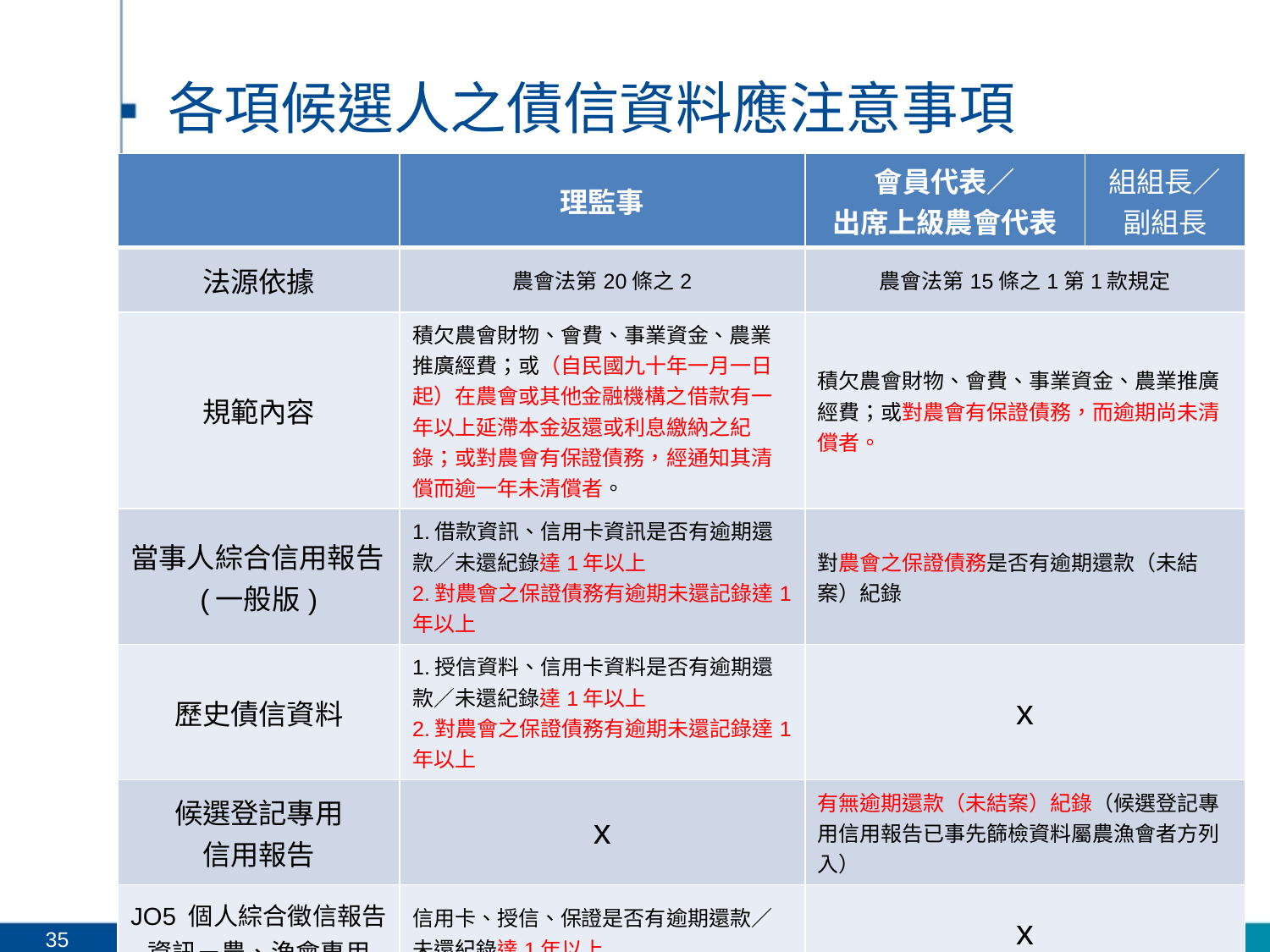

# 各項候選人之債信資料應注意事項
|  | 理監事 | 會員代表／ 出席上級農會代表 | 組組長／ 副組長 |
| --- | --- | --- | --- |
| 法源依據 | 農會法第20條之2 | 農會法第15條之1第1款規定 |  |
| 規範內容 | 積欠農會財物、會費、事業資金、農業推廣經費；或（自民國九十年一月一日起）在農會或其他金融機構之借款有一年以上延滯本金返還或利息繳納之紀錄；或對農會有保證債務，經通知其清償而逾一年未清償者。 | 積欠農會財物、會費、事業資金、農業推廣經費；或對農會有保證債務，而逾期尚未清償者。 |  |
| 當事人綜合信用報告(一般版) | 1.借款資訊、信用卡資訊是否有逾期還款／未還紀錄達1年以上 2.對農會之保證債務有逾期未還記錄達1年以上 | 對農會之保證債務是否有逾期還款（未結案）紀錄 |  |
| 歷史債信資料 | 1.授信資料、信用卡資料是否有逾期還款／未還紀錄達1年以上 2.對農會之保證債務有逾期未還記錄達1年以上 | x |  |
| 候選登記專用 信用報告 | x | 有無逾期還款（未結案）紀錄（候選登記專用信用報告已事先篩檢資料屬農漁會者方列入） |  |
| JO5 個人綜合徵信報告資訊－農、漁會專用 | 信用卡、授信、保證是否有逾期還款／未還紀錄達1年以上 | x |  |
35